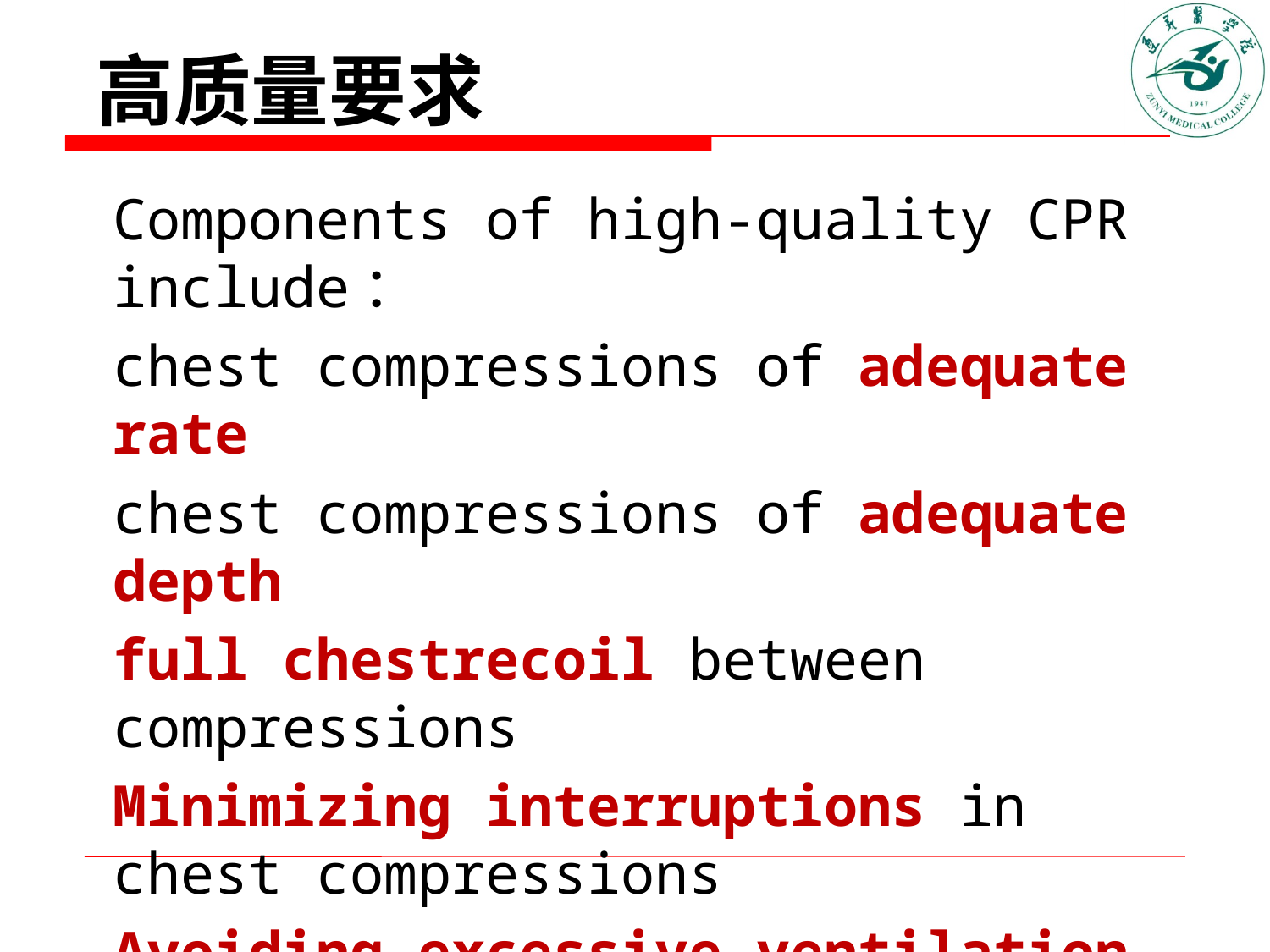

# 高质量要求
Components of high-quality CPR include：
chest compressions of adequate rate
chest compressions of adequate depth
full chestrecoil between compressions
Minimizing interruptions in chest compressions
Avoiding excessive ventilation

8